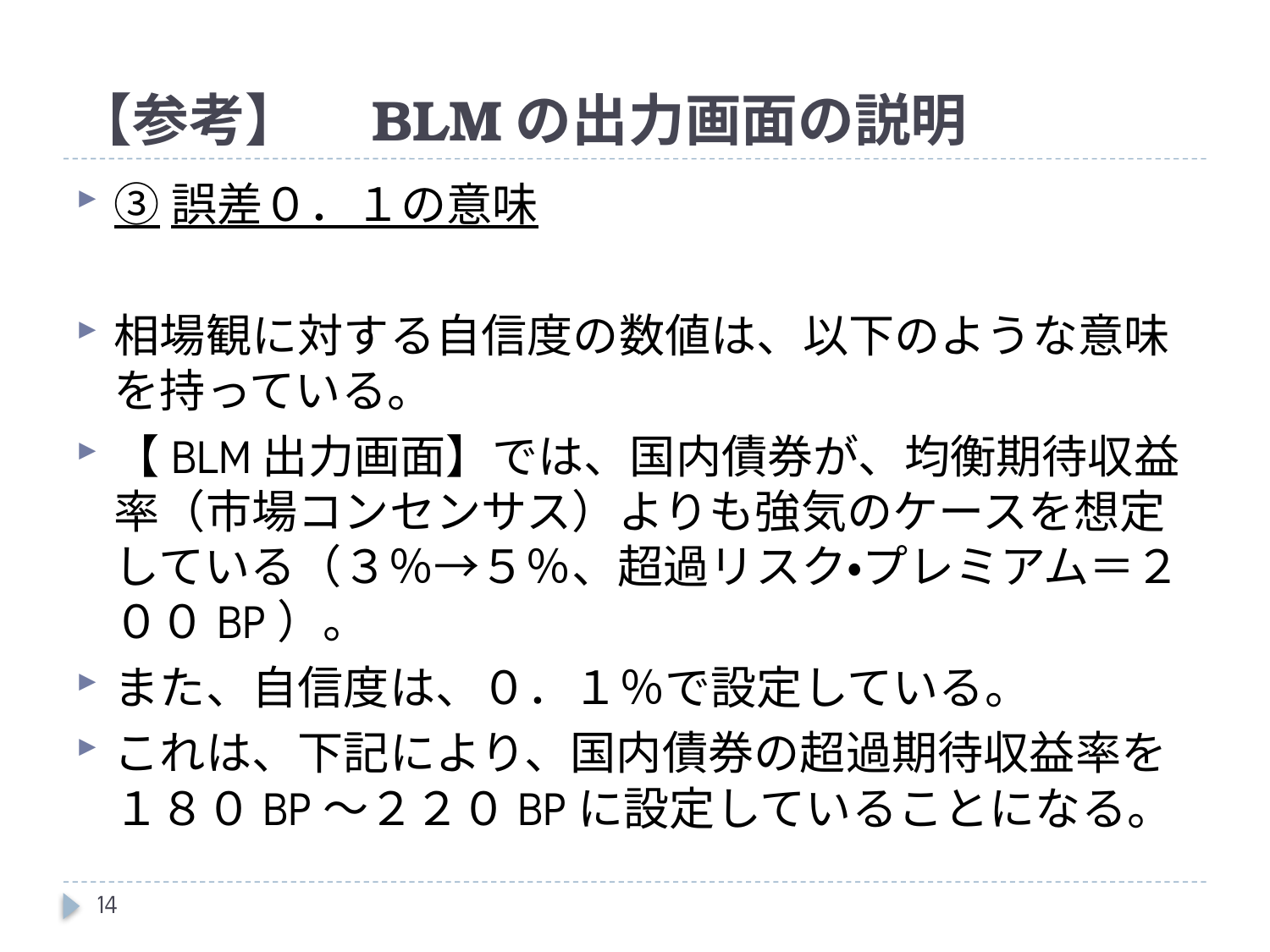

# 【参考】　BLMの出力画面の説明
③誤差０．１の意味

相場観に対する自信度の数値は、以下のような意味を持っている。
【BLM出力画面】では、国内債券が、均衡期待収益率（市場コンセンサス）よりも強気のケースを想定している（３％→５％、超過リスク・プレミアム＝２００BP）。
また、自信度は、０．１％で設定している。
これは、下記により、国内債券の超過期待収益率を１８０BP～２２０BPに設定していることになる。

14